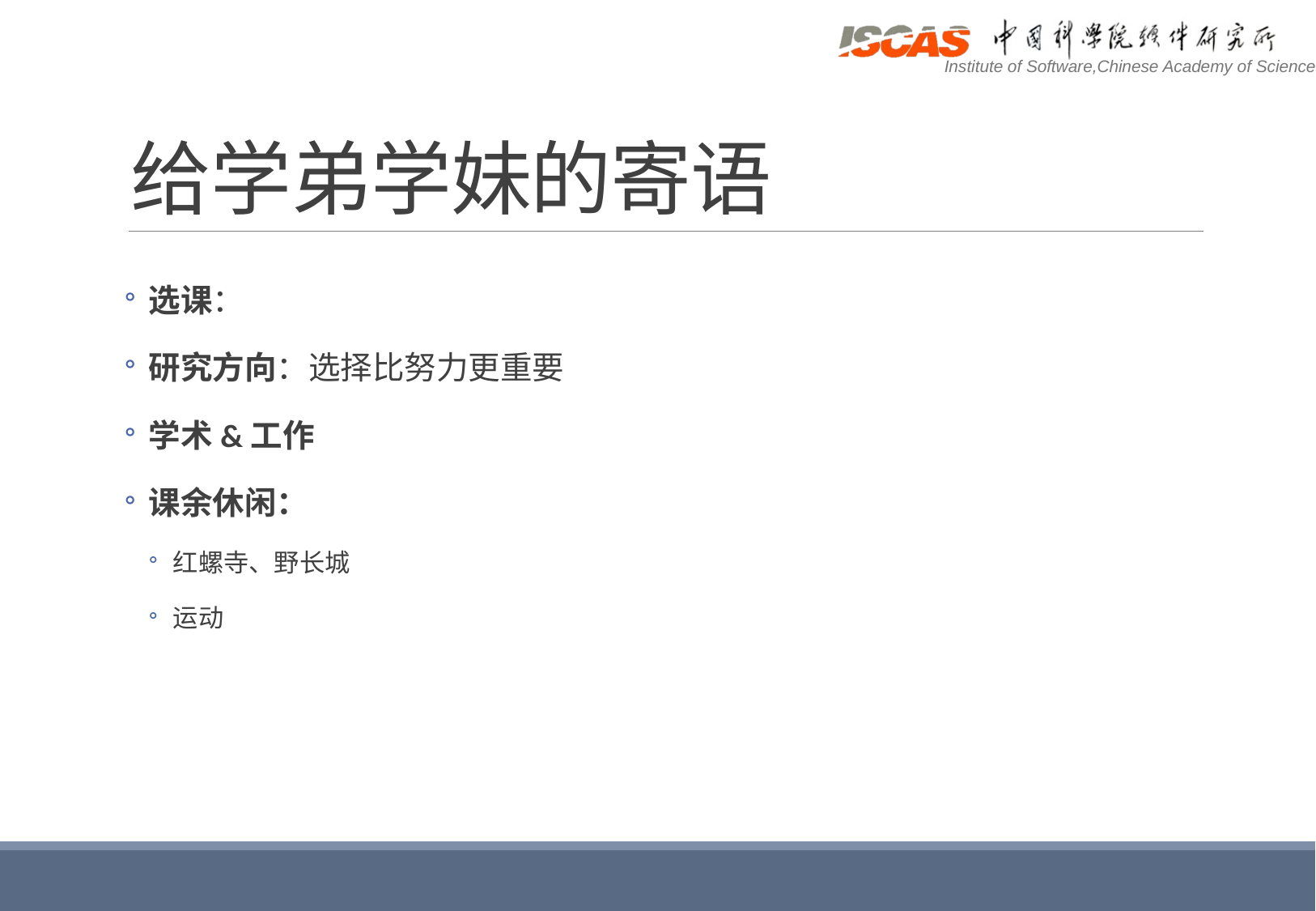

# 给学弟学妹的寄语
选课：
研究方向：选择比努力更重要
学术&工作
课余休闲：
红螺寺、野长城
运动